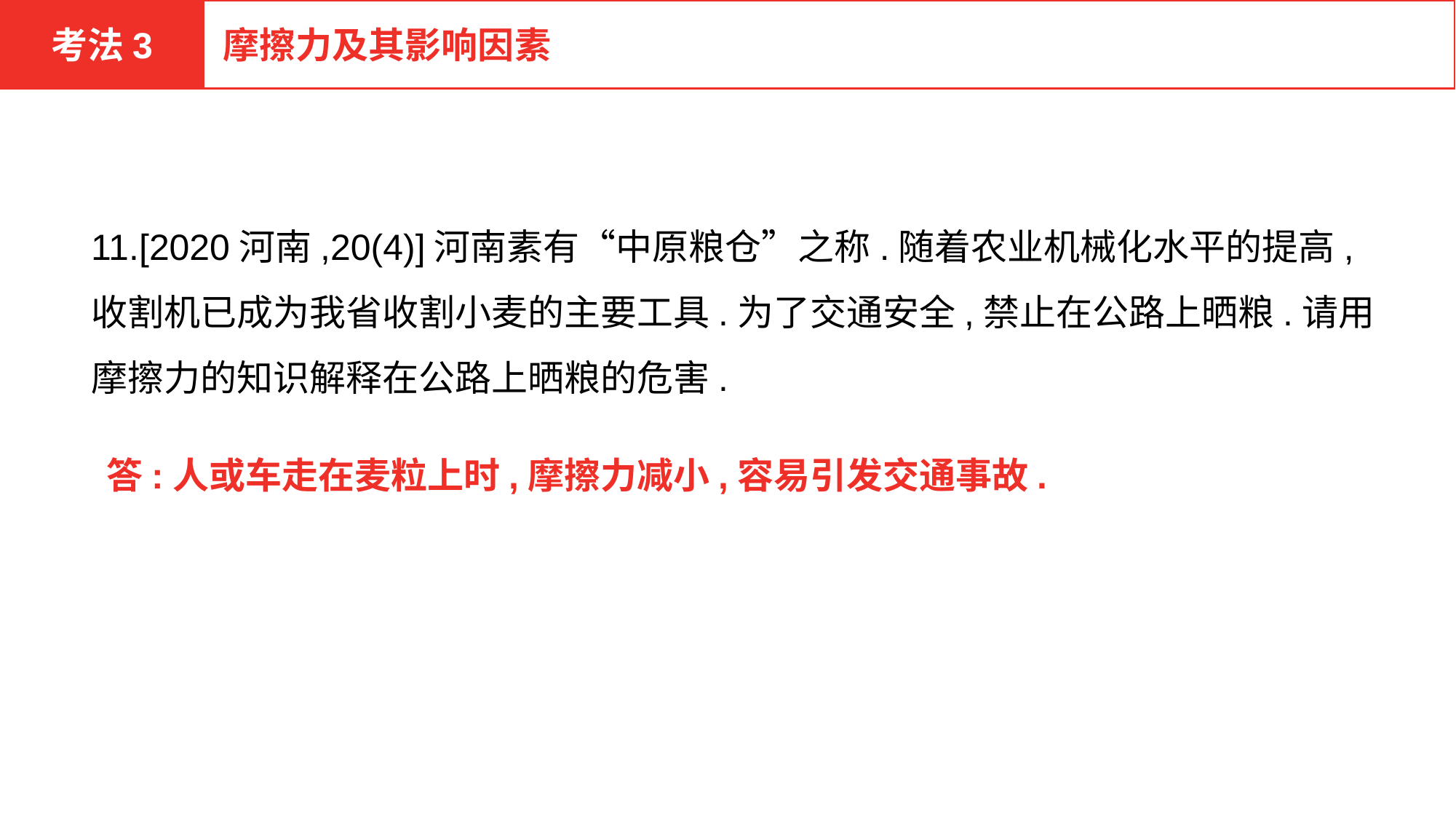

考法3
摩擦力及其影响因素
11.[2020河南,20(4)]河南素有“中原粮仓”之称.随着农业机械化水平的提高,收割机已成为我省收割小麦的主要工具.为了交通安全,禁止在公路上晒粮.请用摩擦力的知识解释在公路上晒粮的危害.

答:人或车走在麦粒上时,摩擦力减小,容易引发交通事故.